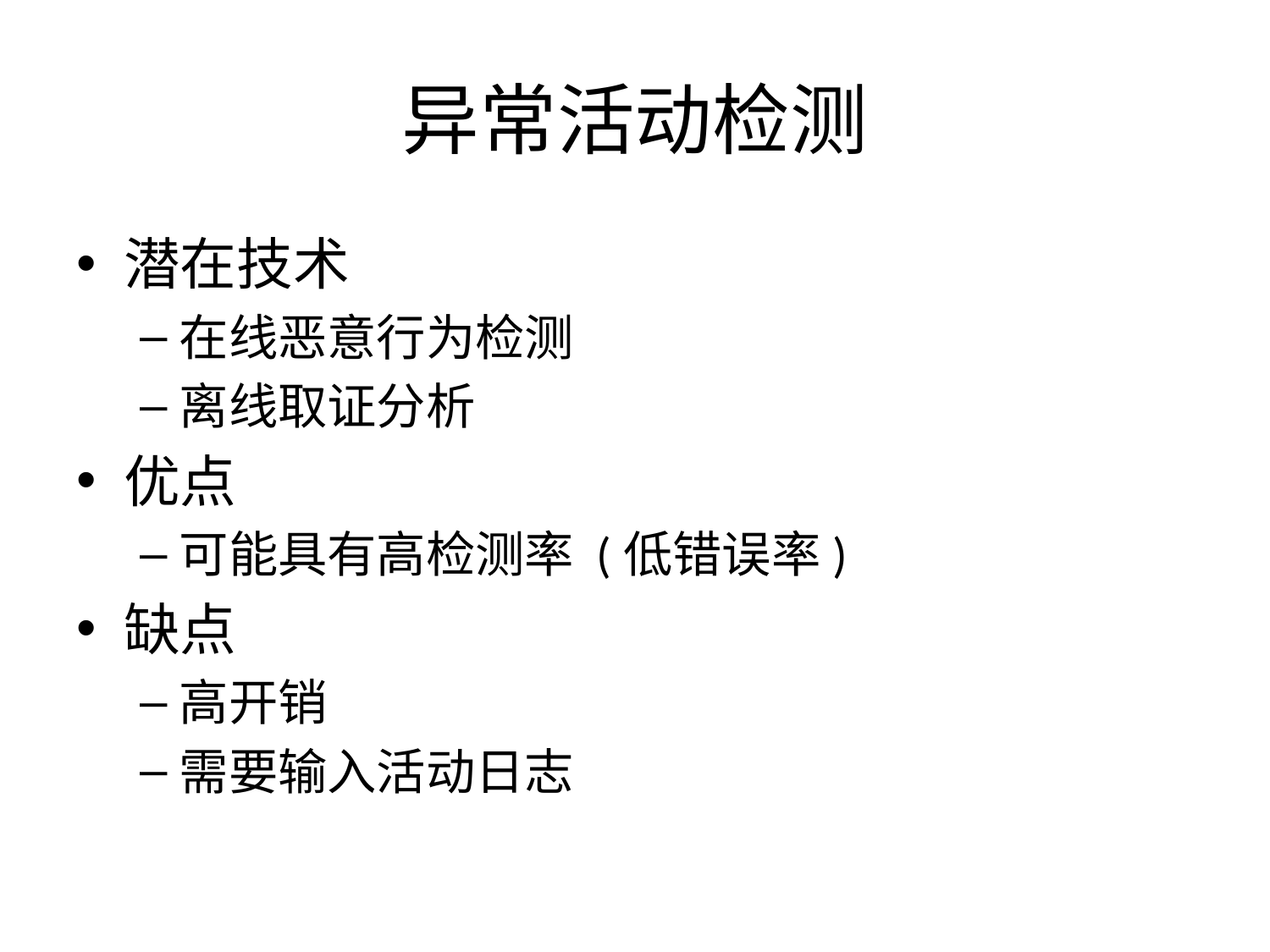

# 异常活动检测
潜在技术
在线恶意行为检测
离线取证分析
优点
可能具有高检测率 (低错误率)
缺点
高开销
需要输入活动日志